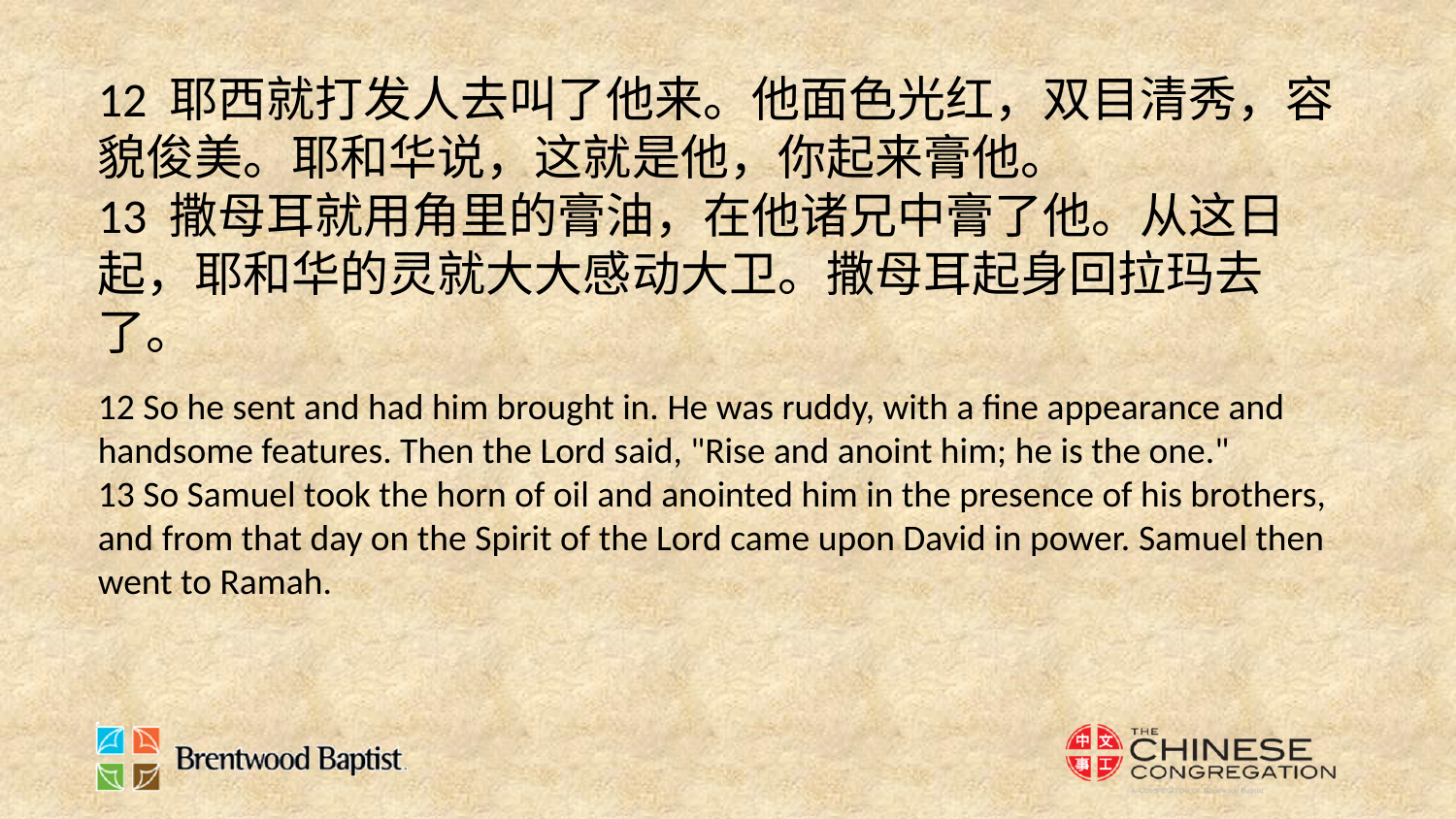

12 耶西就打发人去叫了他来。他面色光红，双目清秀，容貌俊美。耶和华说，这就是他，你起来膏他。
13 撒母耳就用角里的膏油，在他诸兄中膏了他。从这日起，耶和华的灵就大大感动大卫。撒母耳起身回拉玛去了。

12 So he sent and had him brought in. He was ruddy, with a fine appearance and handsome features. Then the Lord said, "Rise and anoint him; he is the one."
13 So Samuel took the horn of oil and anointed him in the presence of his brothers, and from that day on the Spirit of the Lord came upon David in power. Samuel then went to Ramah.